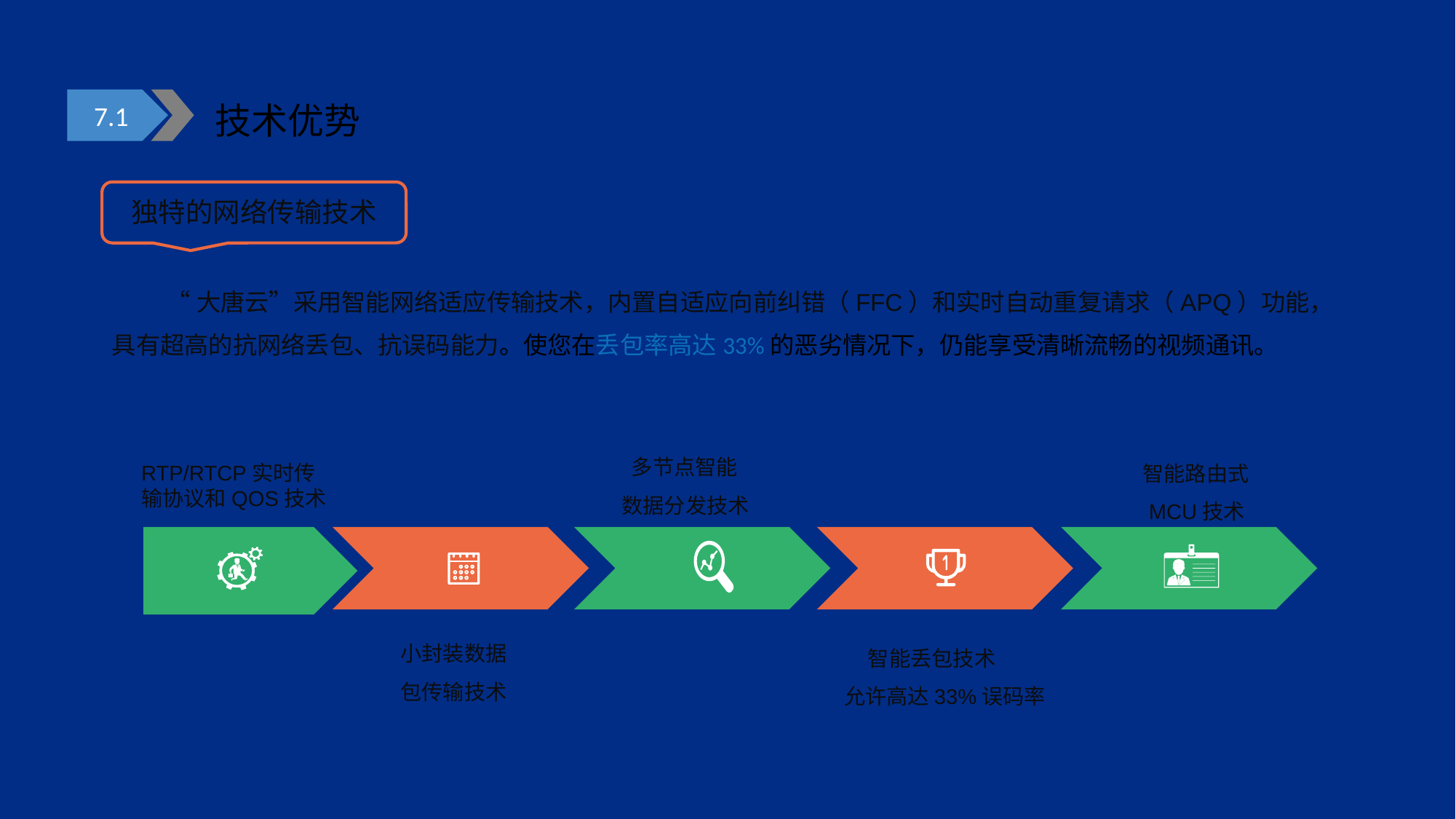

7.1

技术优势

独特的网络传输技术

“大唐云”采用智能网络适应传输技术，内置自适应向前纠错（FFC）和实时自动重复请求（APQ）功能，具有超高的抗网络丢包、抗误码能力。使您在丢包率高达33%的恶劣情况下，仍能享受清晰流畅的视频通讯。

RTP/RTCP实时传
输协议和QOS技术
智能路由式
 MCU技术
 多节点智能
数据分发技术

小封装数据
包传输技术
    智能丢包技术
允许高达33%误码率